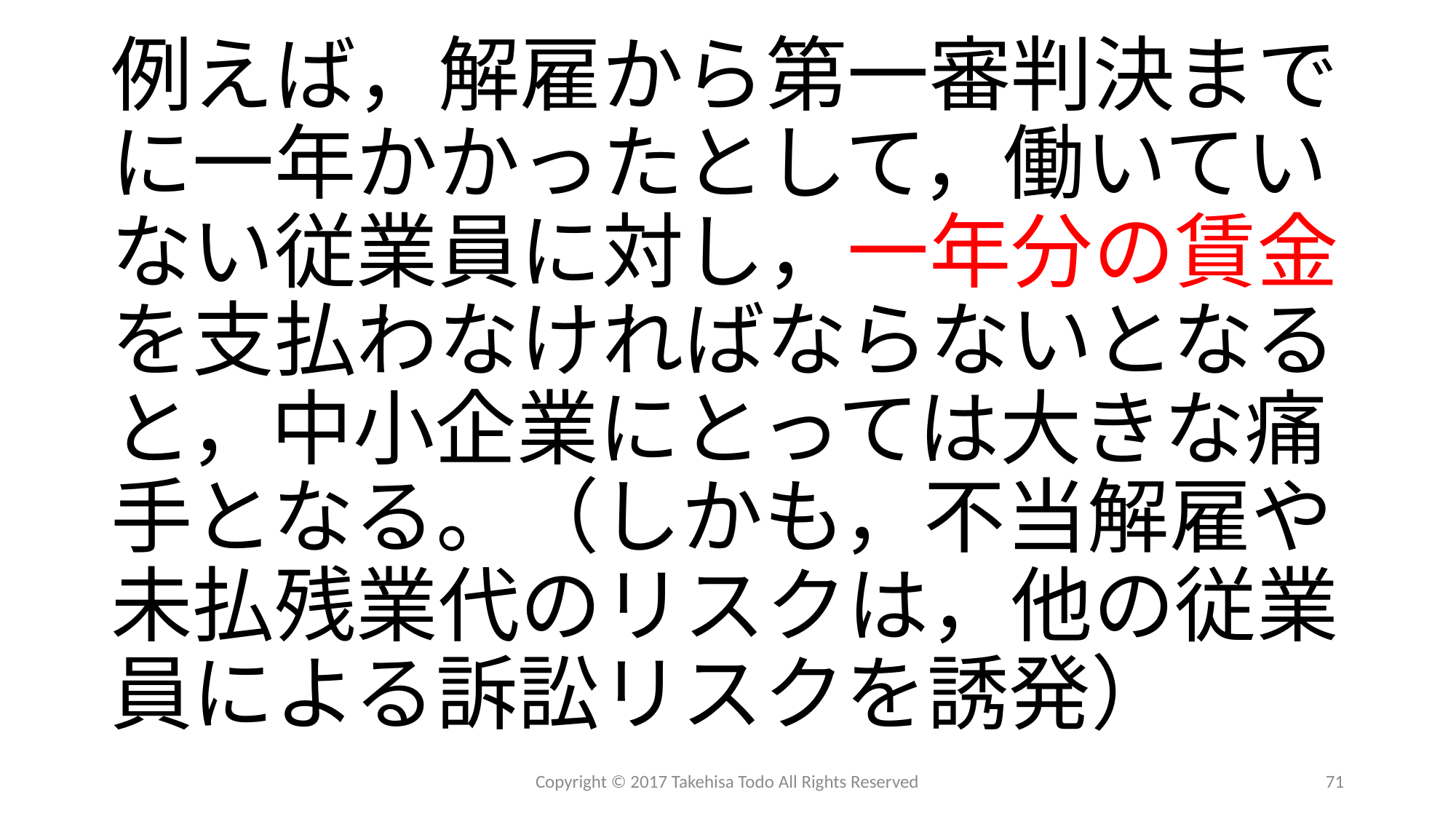

# 例えば，解雇から第一審判決までに一年かかったとして，働いていない従業員に対し，一年分の賃金を支払わなければならないとなると，中小企業にとっては大きな痛手となる。（しかも，不当解雇や未払残業代のリスクは，他の従業員による訴訟リスクを誘発）
Copyright © 2017 Takehisa Todo All Rights Reserved
71